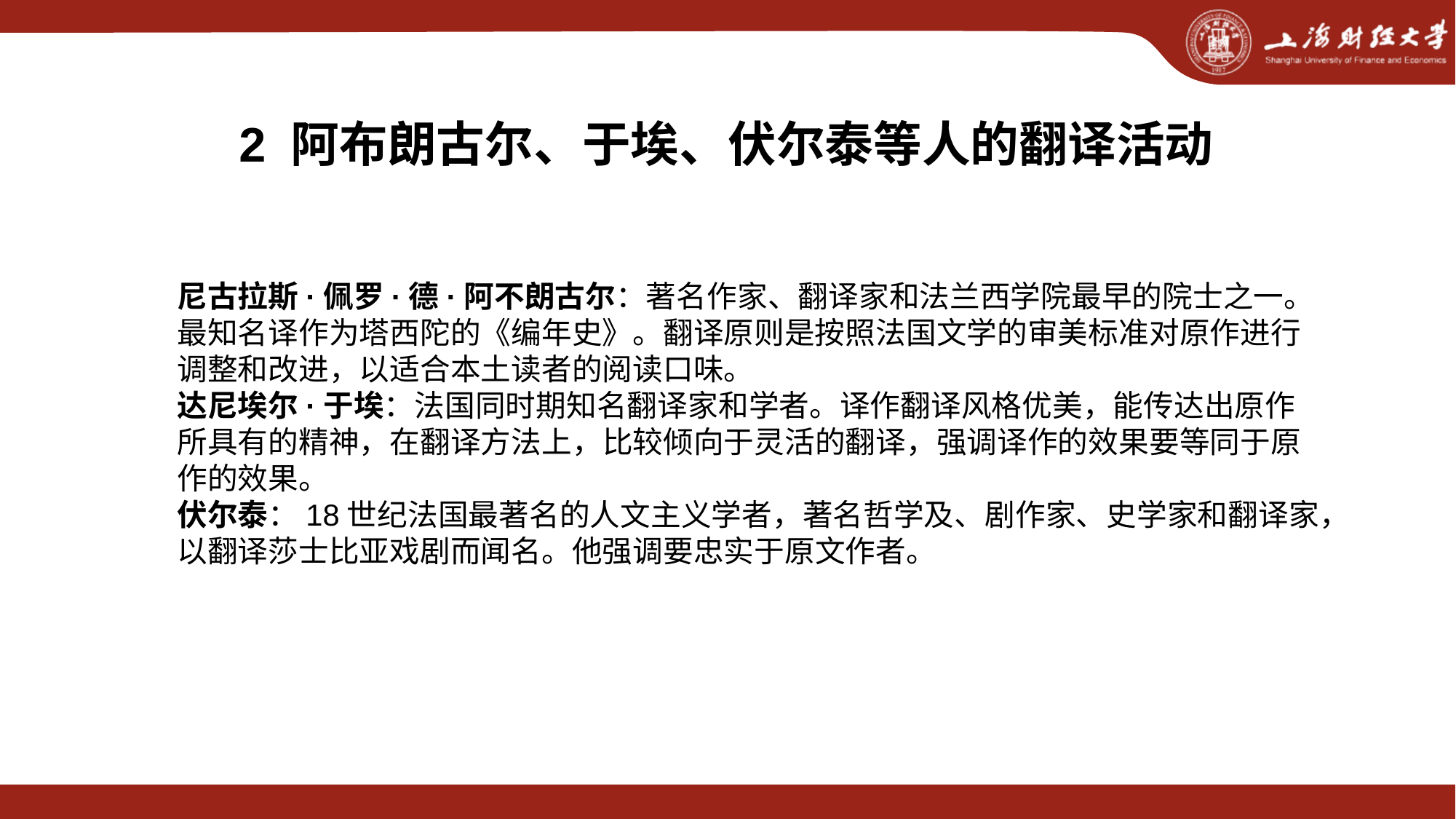

2 阿布朗古尔、于埃、伏尔泰等人的翻译活动
尼古拉斯·佩罗·德·阿不朗古尔：著名作家、翻译家和法兰西学院最早的院士之一。最知名译作为塔西陀的《编年史》。翻译原则是按照法国文学的审美标准对原作进行调整和改进，以适合本土读者的阅读口味。
达尼埃尔·于埃：法国同时期知名翻译家和学者。译作翻译风格优美，能传达出原作所具有的精神，在翻译方法上，比较倾向于灵活的翻译，强调译作的效果要等同于原作的效果。
伏尔泰：18世纪法国最著名的人文主义学者，著名哲学及、剧作家、史学家和翻译家，以翻译莎士比亚戏剧而闻名。他强调要忠实于原文作者。